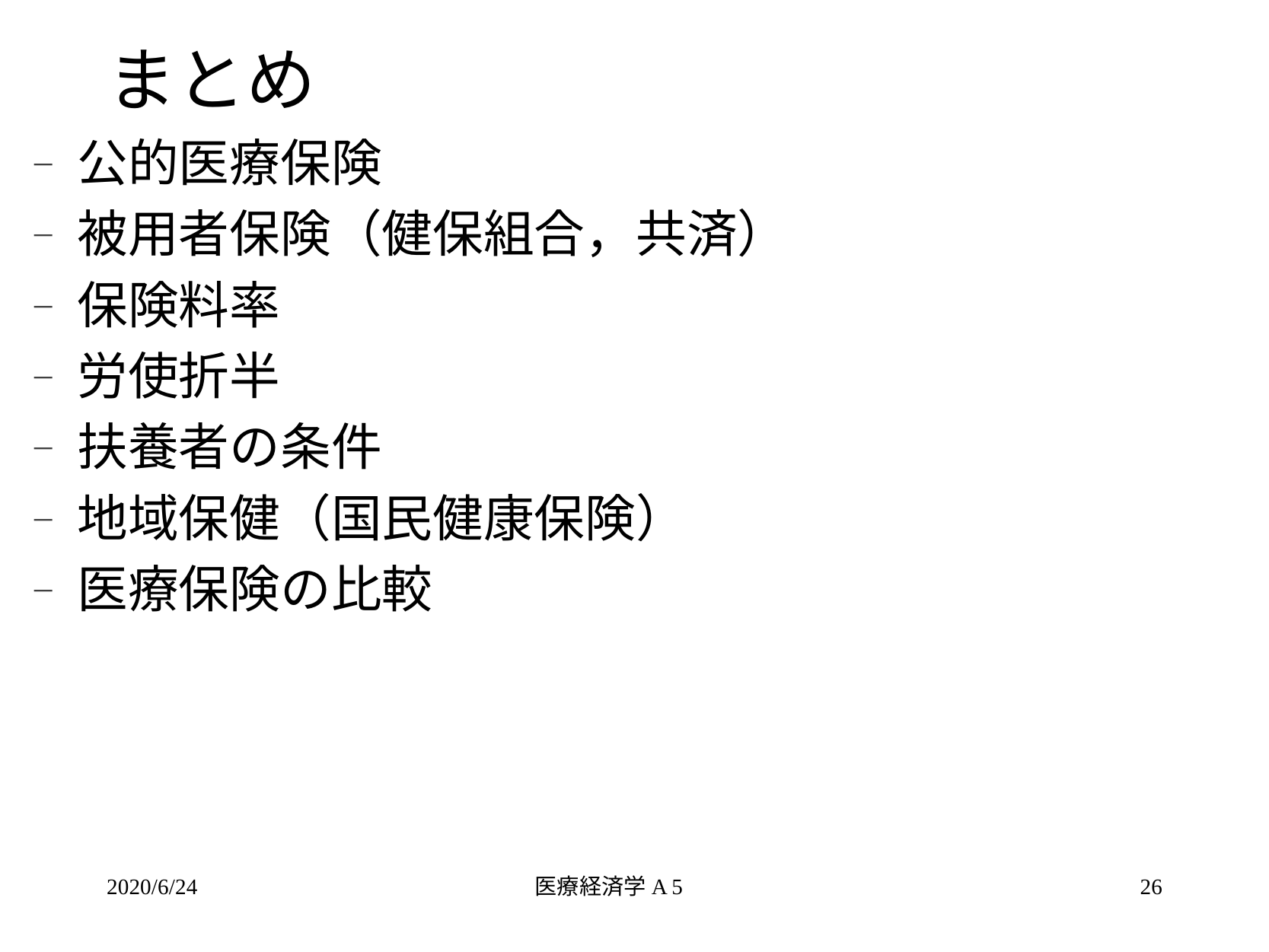

# まとめ
公的医療保険
被用者保険（健保組合，共済）
保険料率
労使折半
扶養者の条件
地域保健（国民健康保険）
医療保険の比較
2020/6/24
医療経済学A 5
26